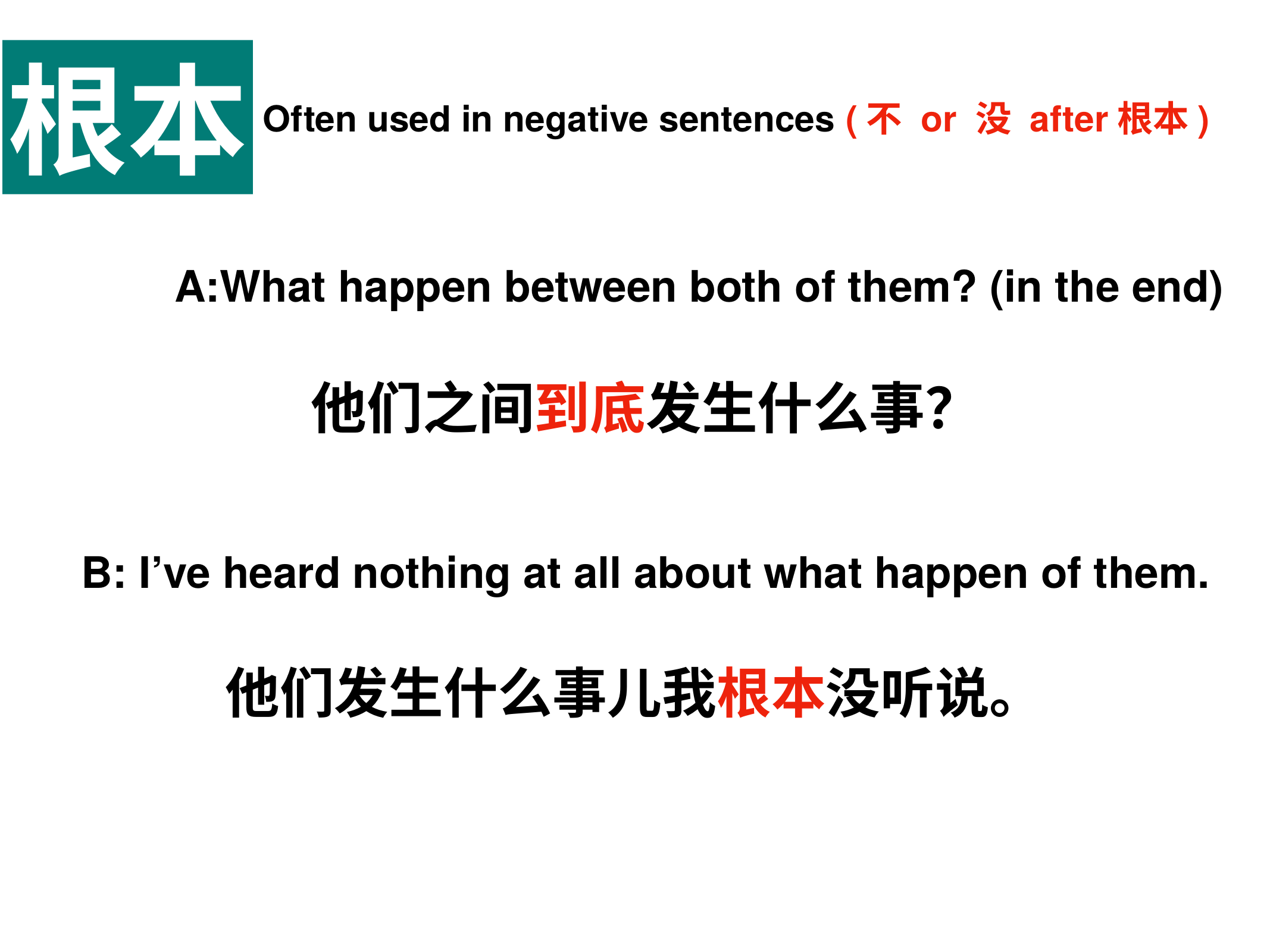

根本
Often used in negative sentences (不 or 没 after根本)
A:What happen between both of them? (in the end)
他们之间到底发生什么事？
B: I’ve heard nothing at all about what happen of them.
他们发生什么事儿我根本没听说。